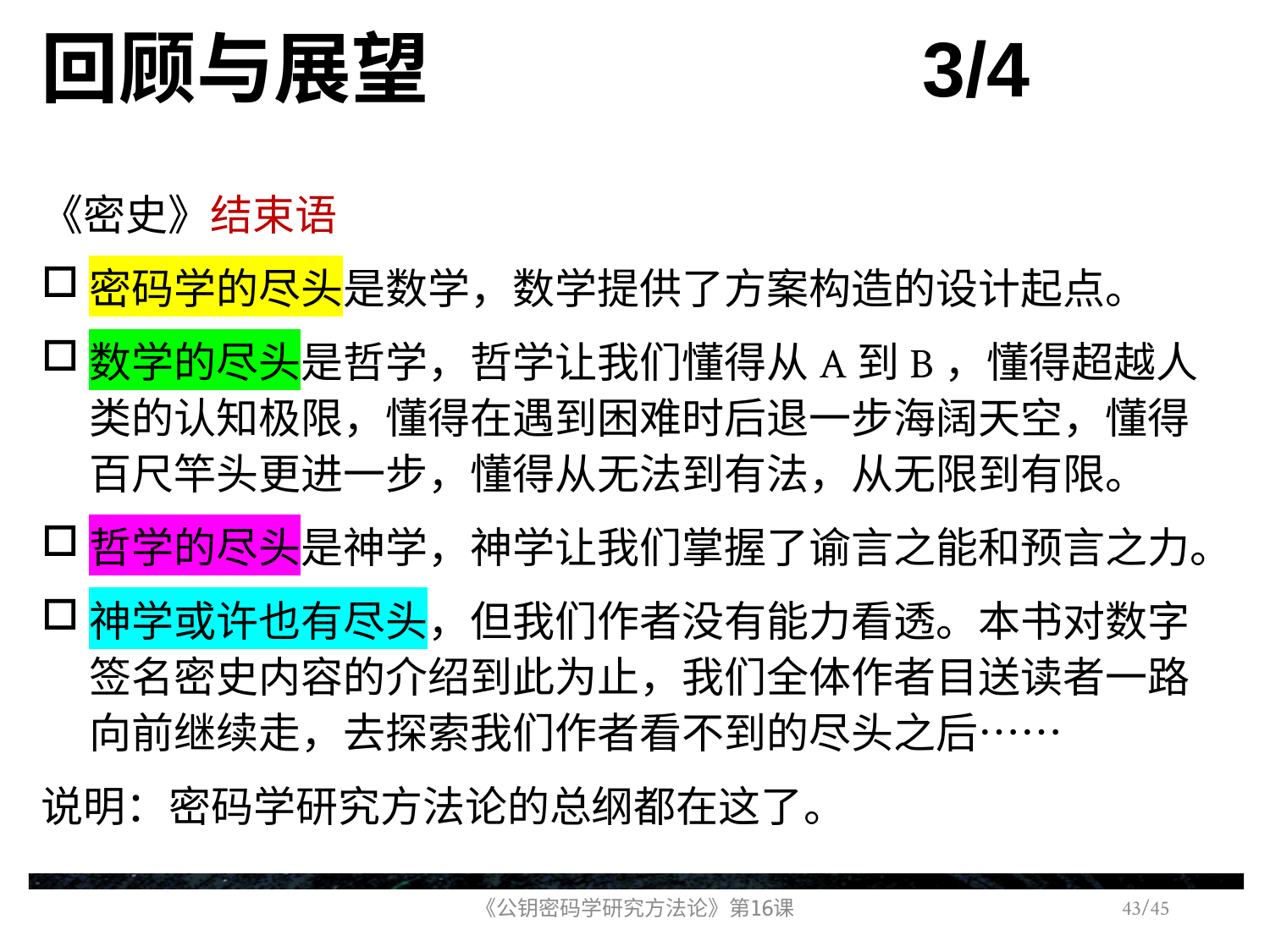

# 回顾与展望                           3/4
《密史》结束语
密码学的尽头是数学，数学提供了方案构造的设计起点。
数学的尽头是哲学，哲学让我们懂得从A到B，懂得超越人类的认知极限，懂得在遇到困难时后退一步海阔天空，懂得百尺竿头更进一步，懂得从无法到有法，从无限到有限。
哲学的尽头是神学，神学让我们掌握了谕言之能和预言之力。
神学或许也有尽头，但我们作者没有能力看透。本书对数字签名密史内容的介绍到此为止，我们全体作者目送读者一路向前继续走，去探索我们作者看不到的尽头之后……
说明：密码学研究方法论的总纲都在这了。
《公钥密码学研究方法论》第16课
43/45